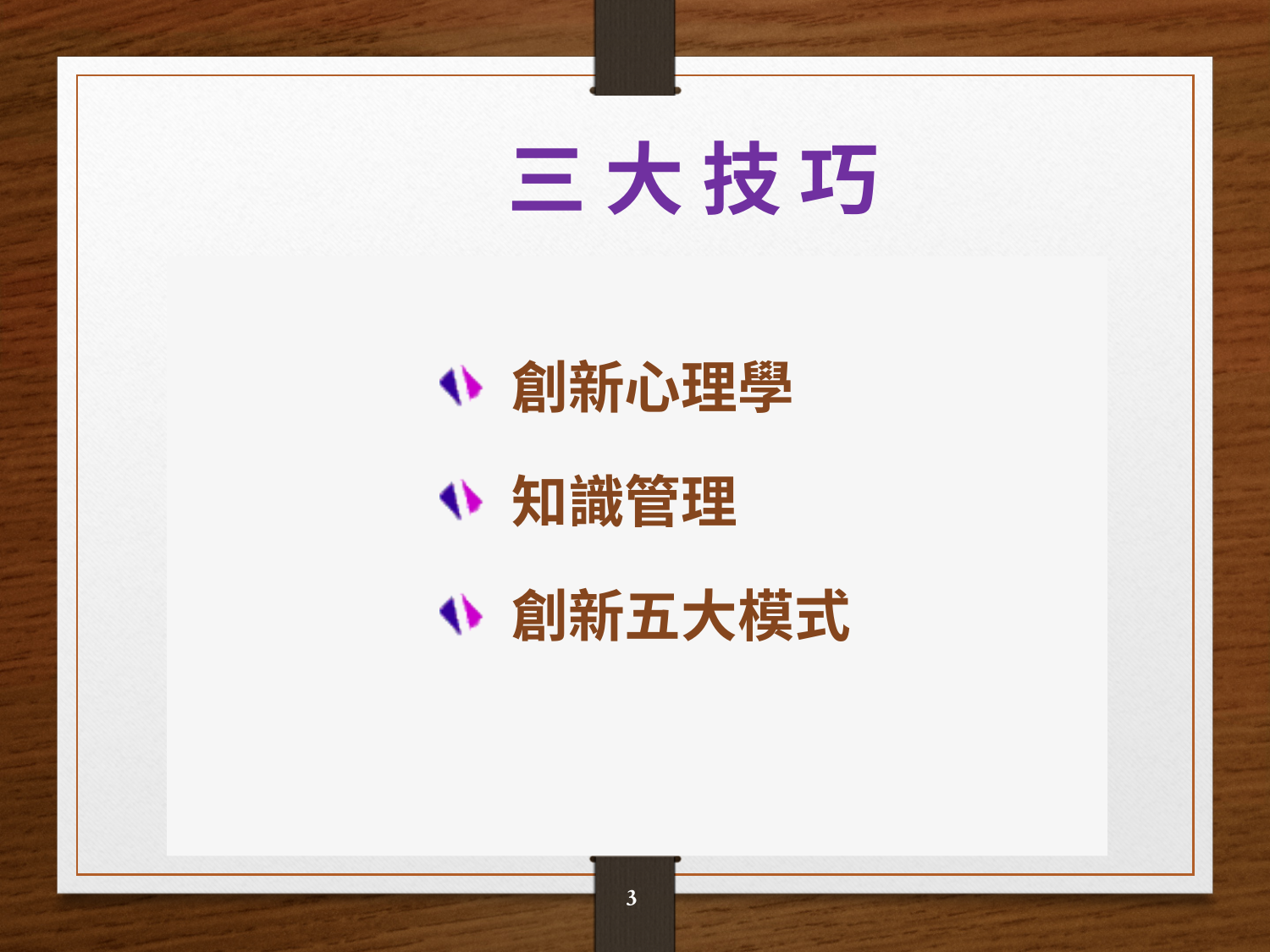

# 三 大 技 巧

 創新心理學
 知識管理
 創新五大模式
3